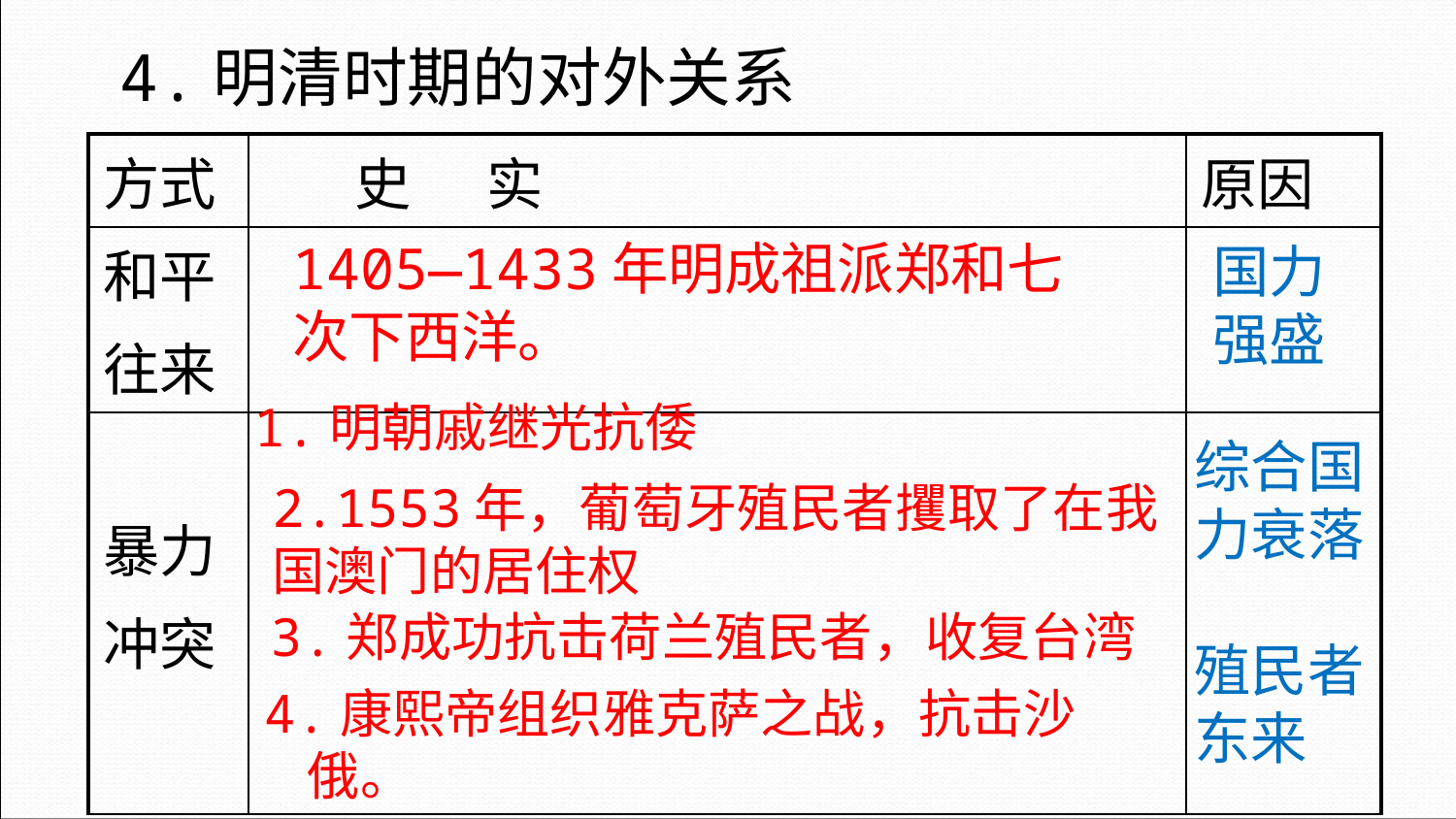

4.明清时期的对外关系
| 方式 | 史 实 | 原因 |
| --- | --- | --- |
| 和平 往来 |  |  |
| 暴力 冲突 |  |  |
1405—1433年明成祖派郑和七次下西洋。
国力强盛
1.明朝戚继光抗倭
综合国力衰落

殖民者东来
2.1553年，葡萄牙殖民者攫取了在我国澳门的居住权
3.郑成功抗击荷兰殖民者，收复台湾
4.康熙帝组织雅克萨之战，抗击沙俄。